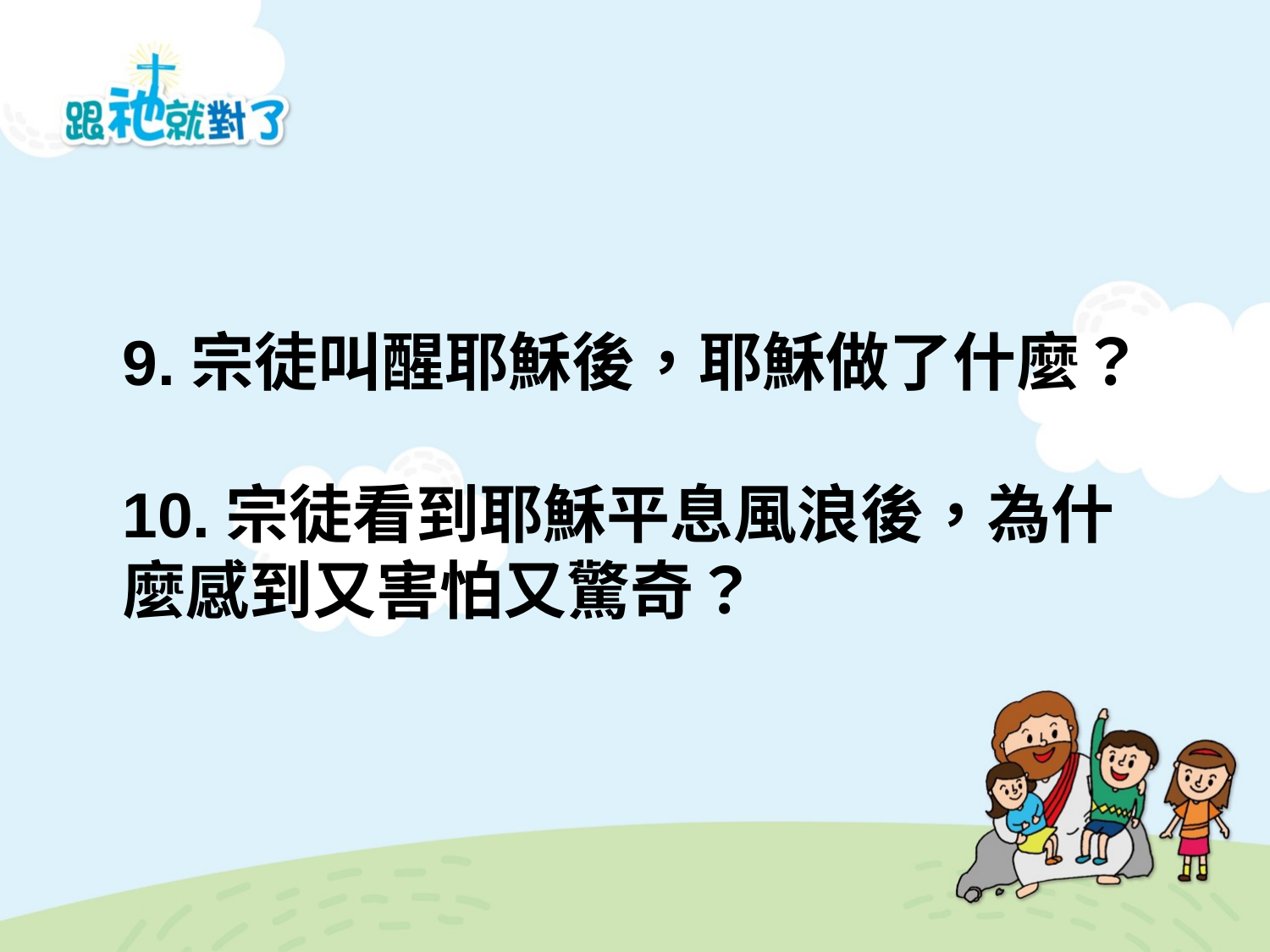

9.宗徒叫醒耶穌後，耶穌做了什麼？

10.宗徒看到耶穌平息風浪後，為什麼感到又害怕又驚奇？